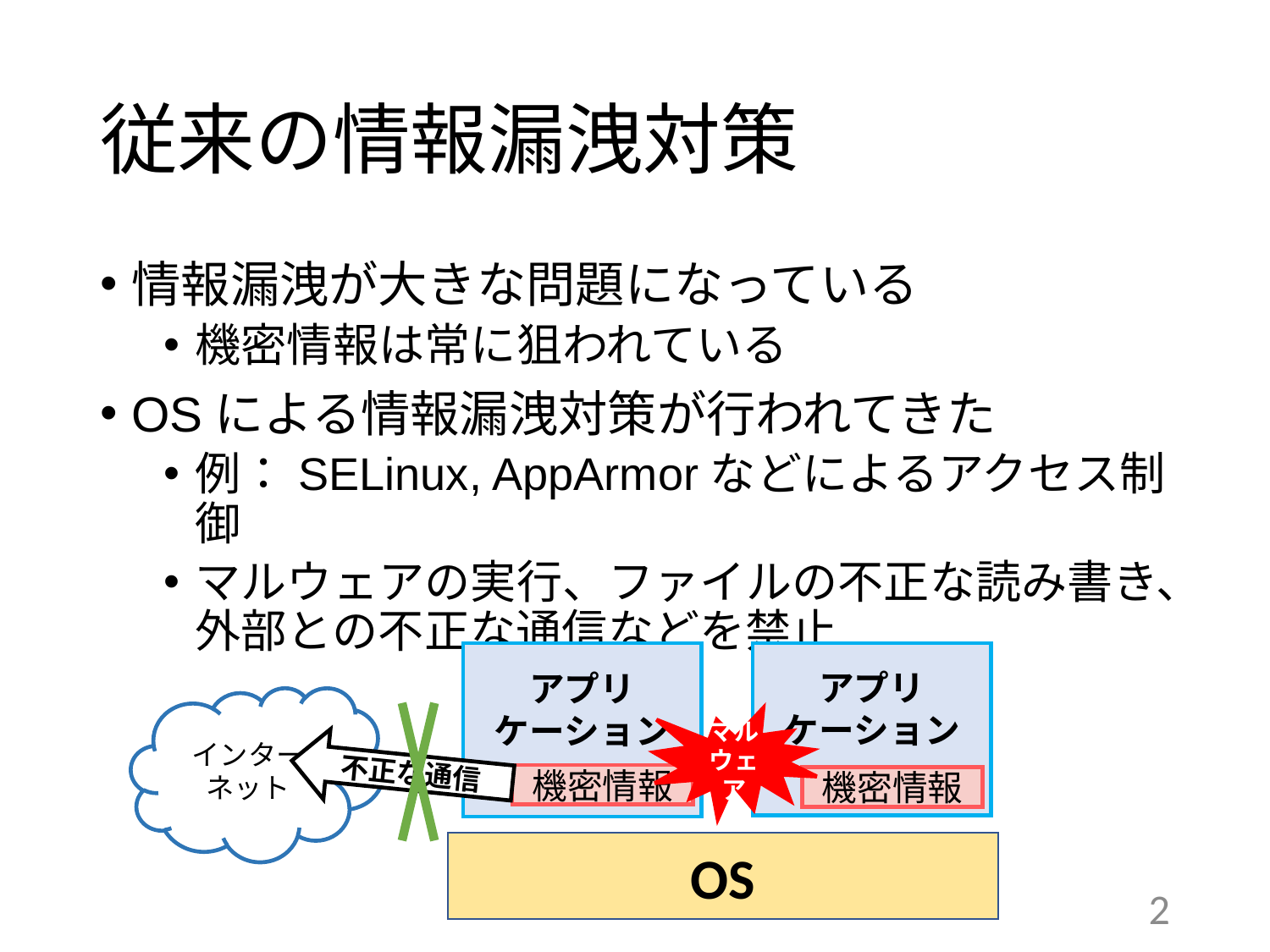

# 従来の情報漏洩対策
情報漏洩が大きな問題になっている
機密情報は常に狙われている
OSによる情報漏洩対策が行われてきた
例：SELinux, AppArmorなどによるアクセス制御
マルウェアの実行、ファイルの不正な読み書き、外部との不正な通信などを禁止

アプリ
ケーション

アプリ
ケーション

インターネット
マルウェア
不正な通信
機密情報
機密情報
OS
2